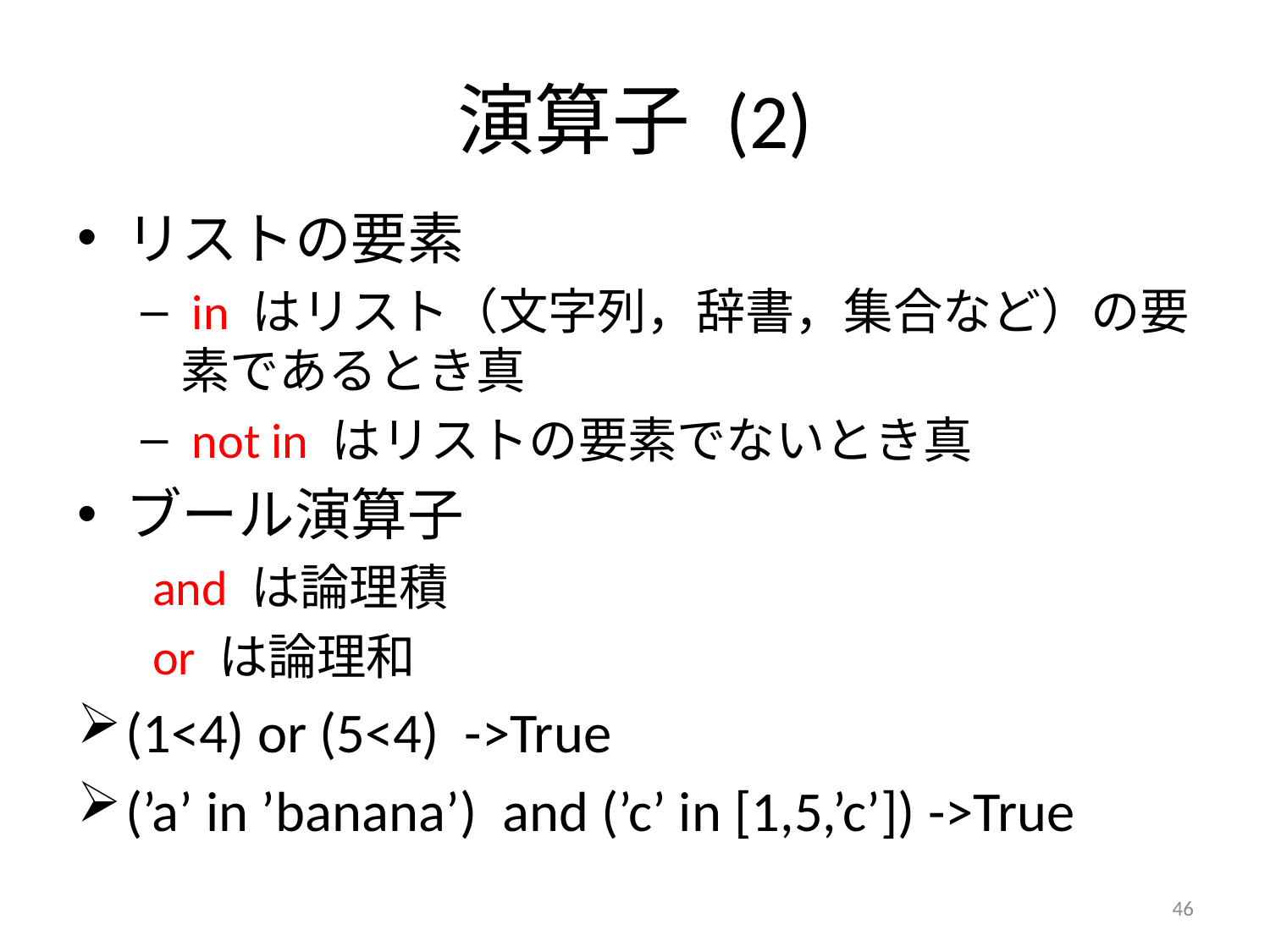

# 演算子 (2)
リストの要素
 in はリスト（文字列，辞書，集合など）の要素であるとき真
 not in はリストの要素でないとき真
ブール演算子
 and は論理積
 or は論理和
(1<4) or (5<4)  ->True
(’a’ in ’banana’)  and (’c’ in [1,5,’c’]) ->True

46